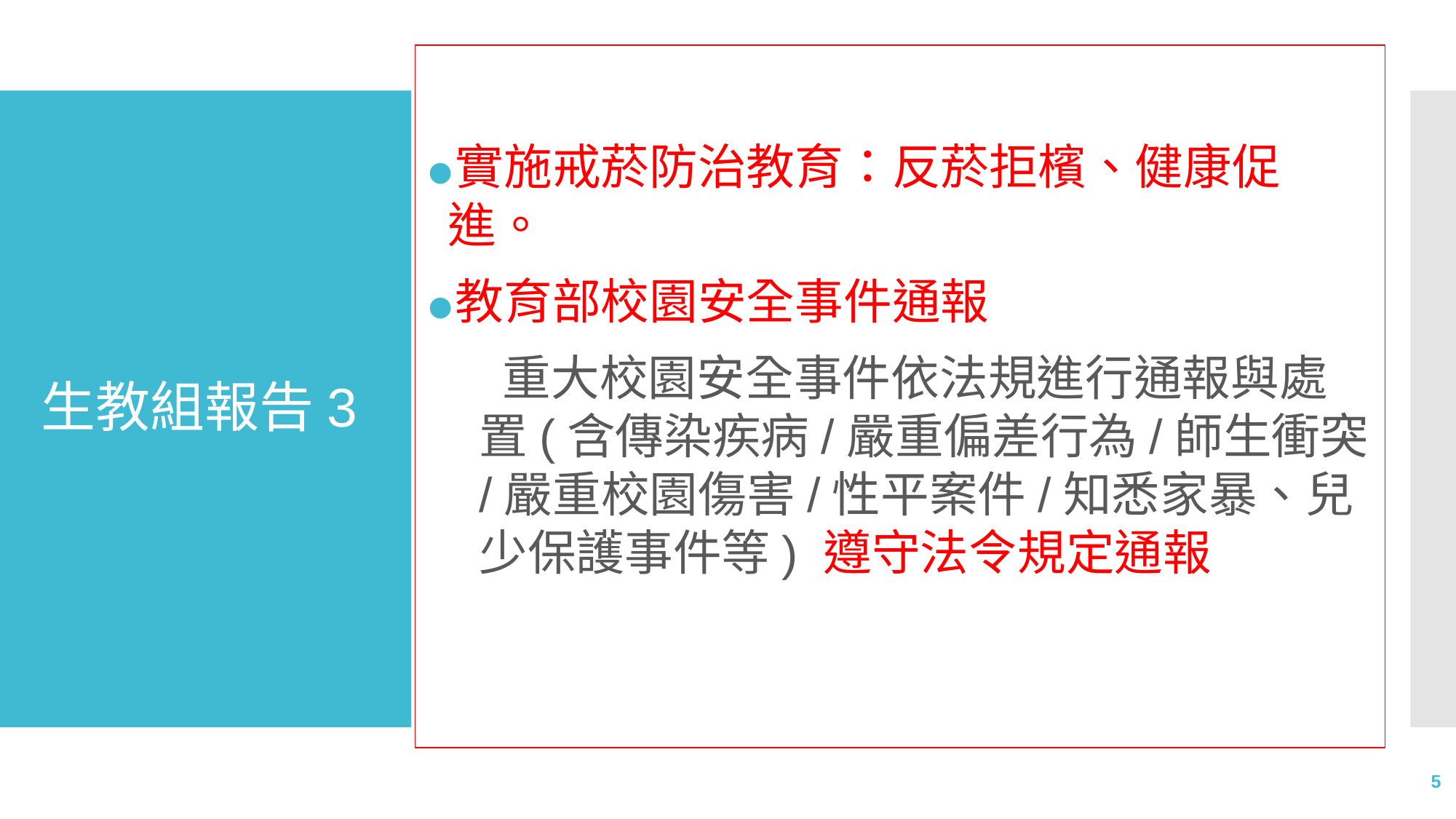

實施戒菸防治教育：反菸拒檳、健康促進。
教育部校園安全事件通報
    重大校園安全事件依法規進行通報與處置(含傳染疾病/嚴重偏差行為/師生衝突/嚴重校園傷害/性平案件/知悉家暴、兒少保護事件等) 遵守法令規定通報

# 生教組報告3
5